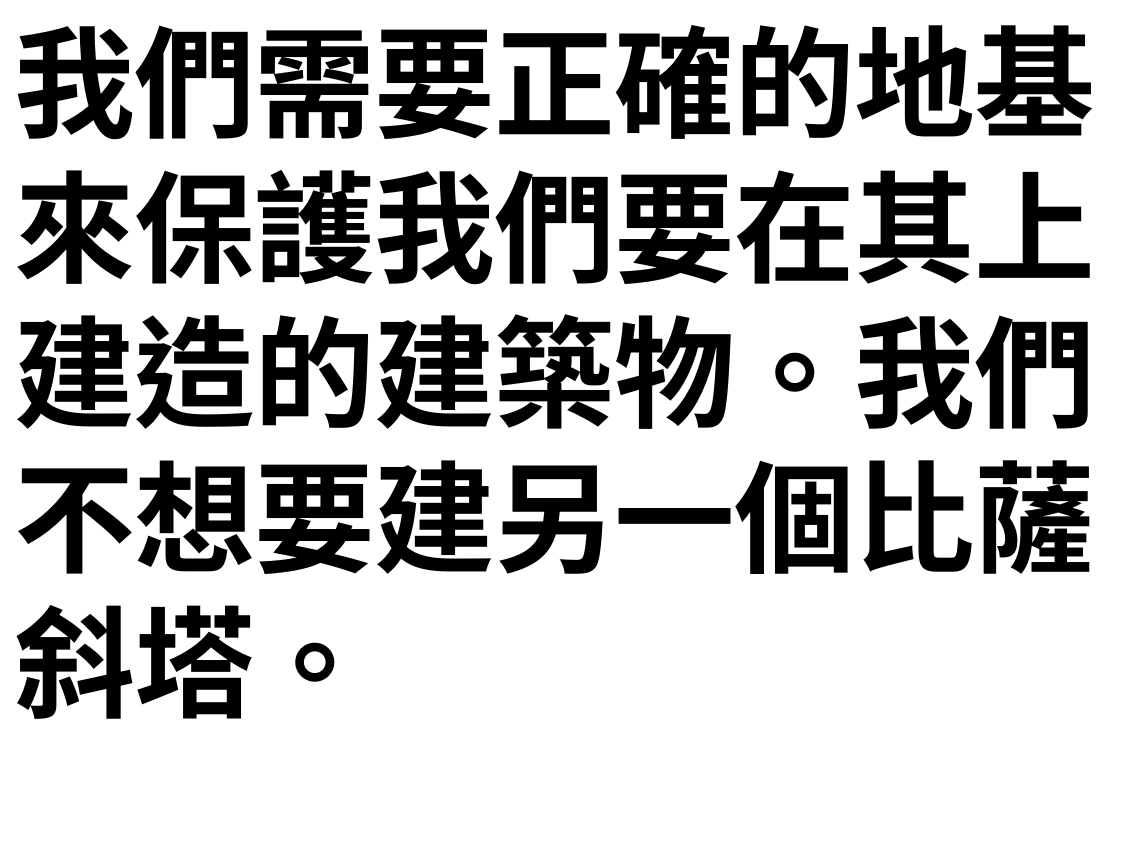

我們需要正確的地基來保護我們要在其上建造的建築物。我們不想要建另一個比薩斜塔。